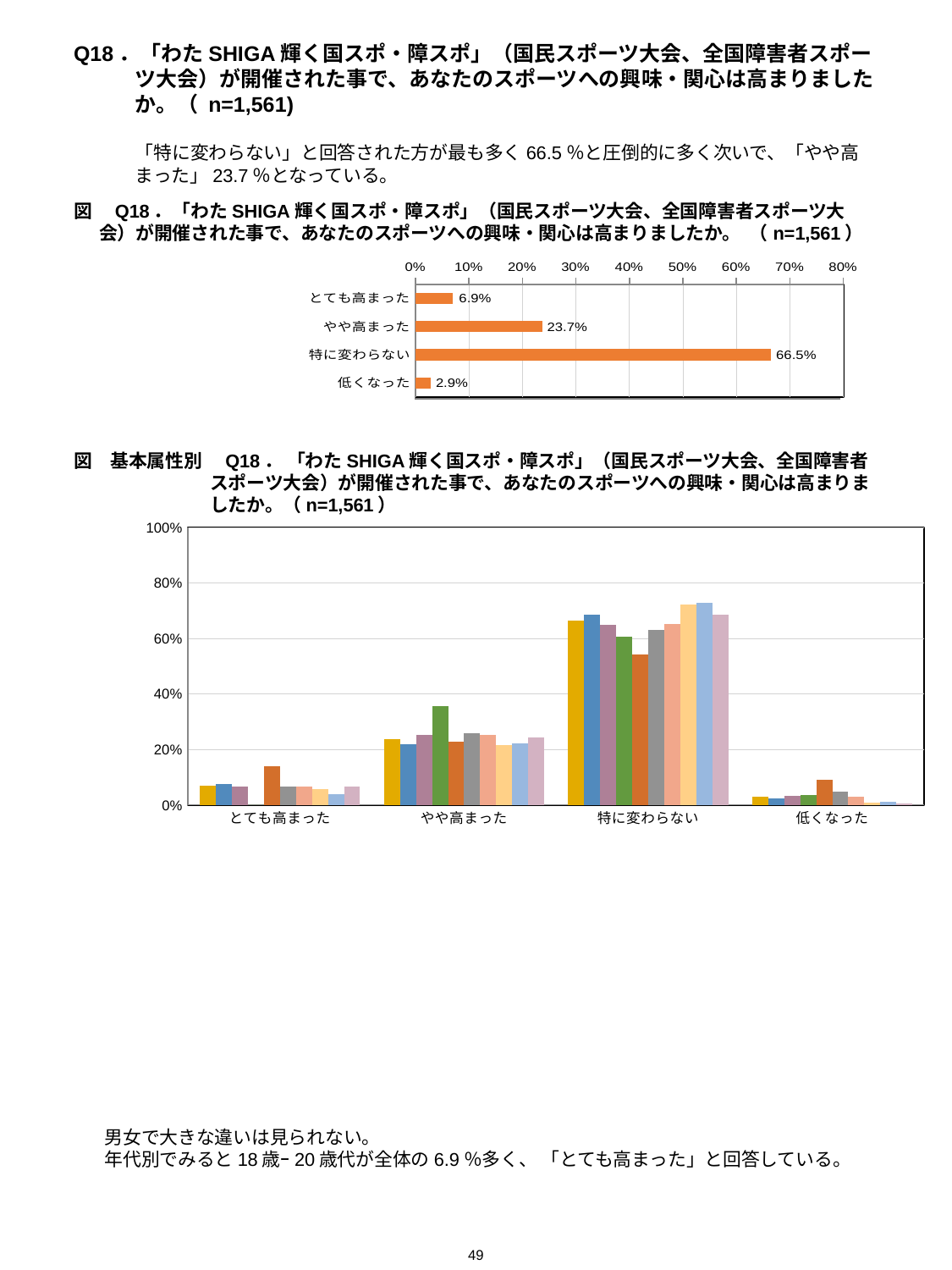

Q18．「わたSHIGA輝く国スポ・障スポ」（国民スポーツ大会、全国障害者スポーツ大会）が開催された事で、あなたのスポーツへの興味・関心は高まりましたか。（ n=1,561)
「特に変わらない」と回答された方が最も多く66.5％と圧倒的に多く次いで、「やや高まった」23.7％となっている。
図　Q18．「わたSHIGA輝く国スポ・障スポ」（国民スポーツ大会、全国障害者スポーツ大会）が開催された事で、あなたのスポーツへの興味・関心は高まりましたか。  （n=1,561）

### Chart

| Category |  |
|---|---|
| とても高まった | 6.918641896220372 |
| やや高まった | 23.70275464445868 |
| 特に変わらない | 66.49583600256246 |
| 低くなった | 2.8827674567584882 |
図　基本属性別　Q18． 「わたSHIGA輝く国スポ・障スポ」（国民スポーツ大会、全国障害者スポーツ大会）が開催された事で、あなたのスポーツへの興味・関心は高まりましたか。（n=1,561）

### Chart

| Category | 全体(n=1561) | 男性(n=736) | 女性(n=797) | 回答しない(n=28) | 18歳 - 20代(n=210) | 30代(n=259) | 40代(n=269) | 50代(n=270) | 60代(n=279) | 70代以上(n=274) |
|---|---|---|---|---|---|---|---|---|---|---|
| とても高まった | 6.918641896220372 | 7.472826086956522 | 6.6499372647427855 | 0.0 | 13.809523809523808 | 6.563706563706564 | 6.691449814126394 | 5.555555555555555 | 3.9426523297491043 | 6.569343065693431 |
| やや高まった | 23.70275464445868 | 21.73913043478261 | 25.09410288582183 | 35.714285714285715 | 22.857142857142858 | 25.868725868725868 | 25.278810408921935 | 21.48148148148148 | 22.222222222222225 | 24.452554744525546 |
| 特に変わらない | 66.49583600256246 | 68.47826086956522 | 64.86825595984944 | 60.71428571428571 | 54.285714285714285 | 62.93436293436294 | 65.05576208178438 | 72.22222222222223 | 72.75985663082437 | 68.61313868613139 |
| 低くなった | 2.8827674567584882 | 2.3097826086956523 | 3.3877038895859473 | 3.5714285714285716 | 9.047619047619047 | 4.633204633204634 | 2.9739776951672865 | 0.7407407407407408 | 1.075268817204301 | 0.36496350364963503 |
男女で大きな違いは見られない。
年代別でみると18歳ｰ20歳代が全体の6.9％多く、 「とても高まった」と回答している。
49